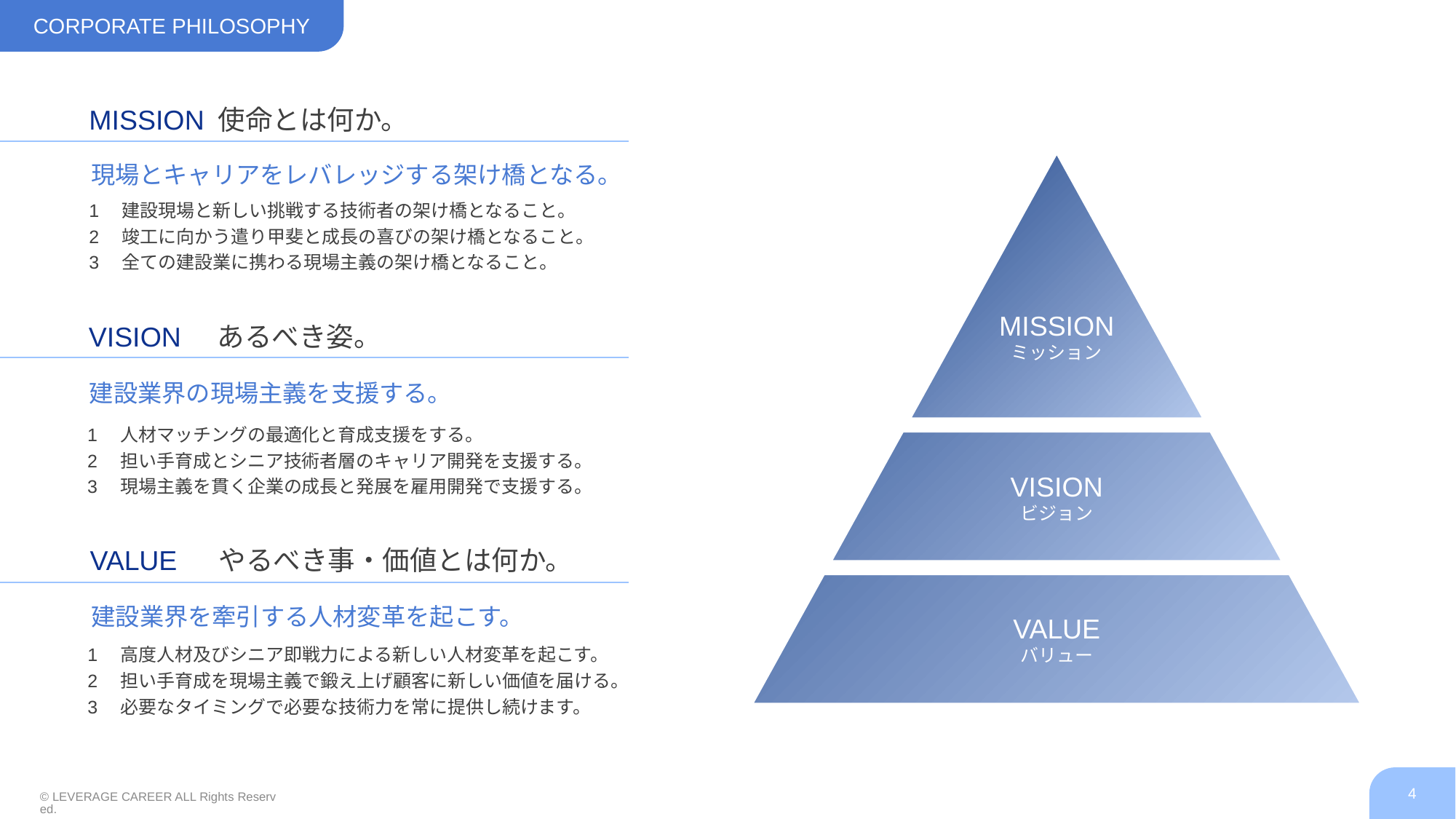

CORPORATE PHILOSOPHY
MISSION	使命とは何か。

現場とキャリアをレバレッジする架け橋となる。
1　建設現場と新しい挑戦する技術者の架け橋となること。
2　竣工に向かう遣り甲斐と成長の喜びの架け橋となること。
3　全ての建設業に携わる現場主義の架け橋となること。
MISSION
ミッション
VISION	あるべき姿。
建設業界の現場主義を支援する。
1　人材マッチングの最適化と育成支援をする。
2　担い手育成とシニア技術者層のキャリア開発を支援する。
3　現場主義を貫く企業の成長と発展を雇用開発で支援する。
VISION
ビジョン
VALUE	やるべき事・価値とは何か。
建設業界を牽引する人材変革を起こす。
VALUE
バリュー
1　高度人材及びシニア即戦力による新しい人材変革を起こす。
2　担い手育成を現場主義で鍛え上げ顧客に新しい価値を届ける。
3　必要なタイミングで必要な技術力を常に提供し続けます。
4
© LEVERAGE CAREER ALL Rights Reserved.